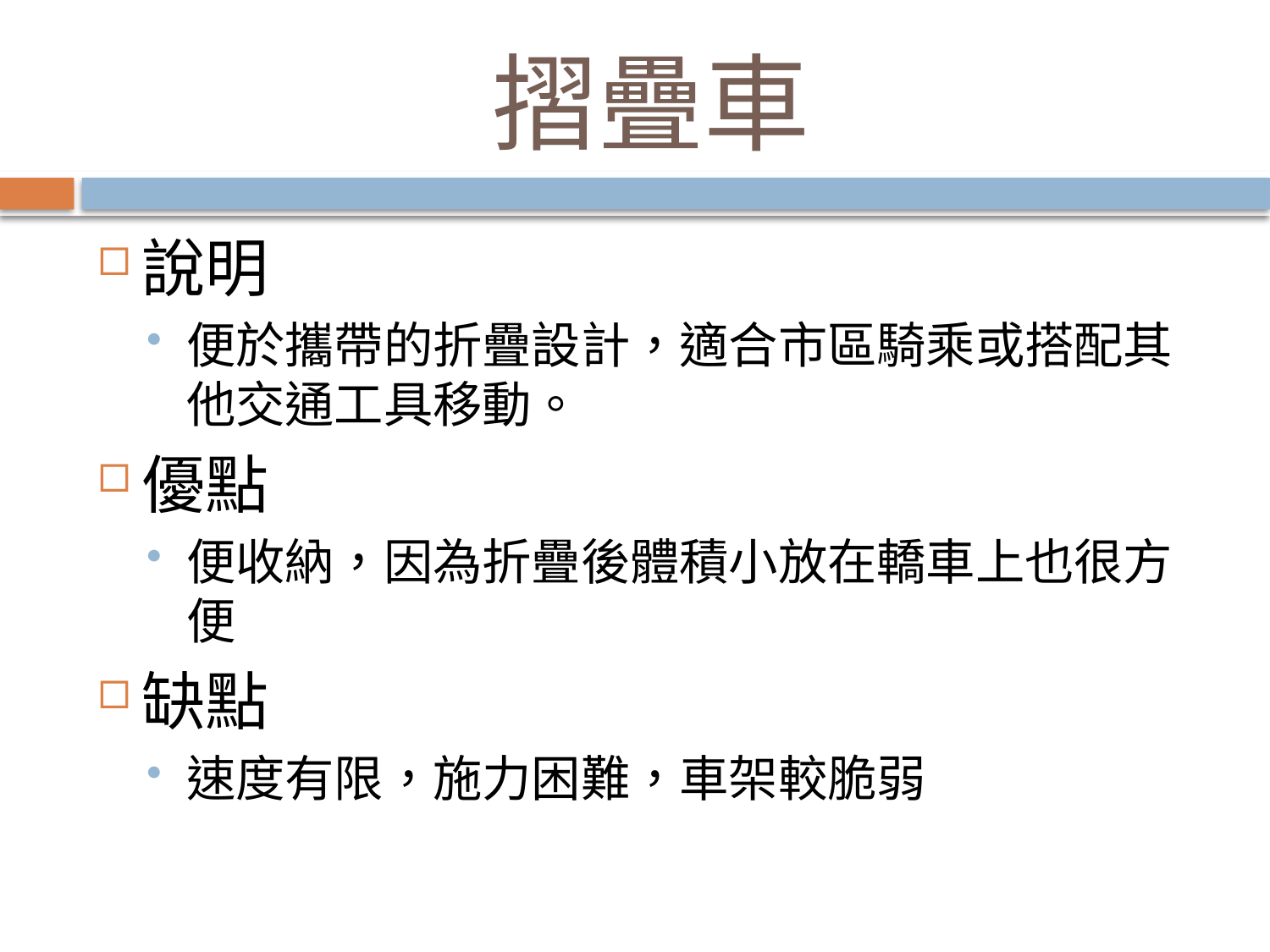

# 摺疊車
說明
便於攜帶的折疊設計，適合市區騎乘或搭配其他交通工具移動。
優點
便收納，因為折疊後體積小放在轎車上也很方便
缺點
速度有限，施力困難，車架較脆弱